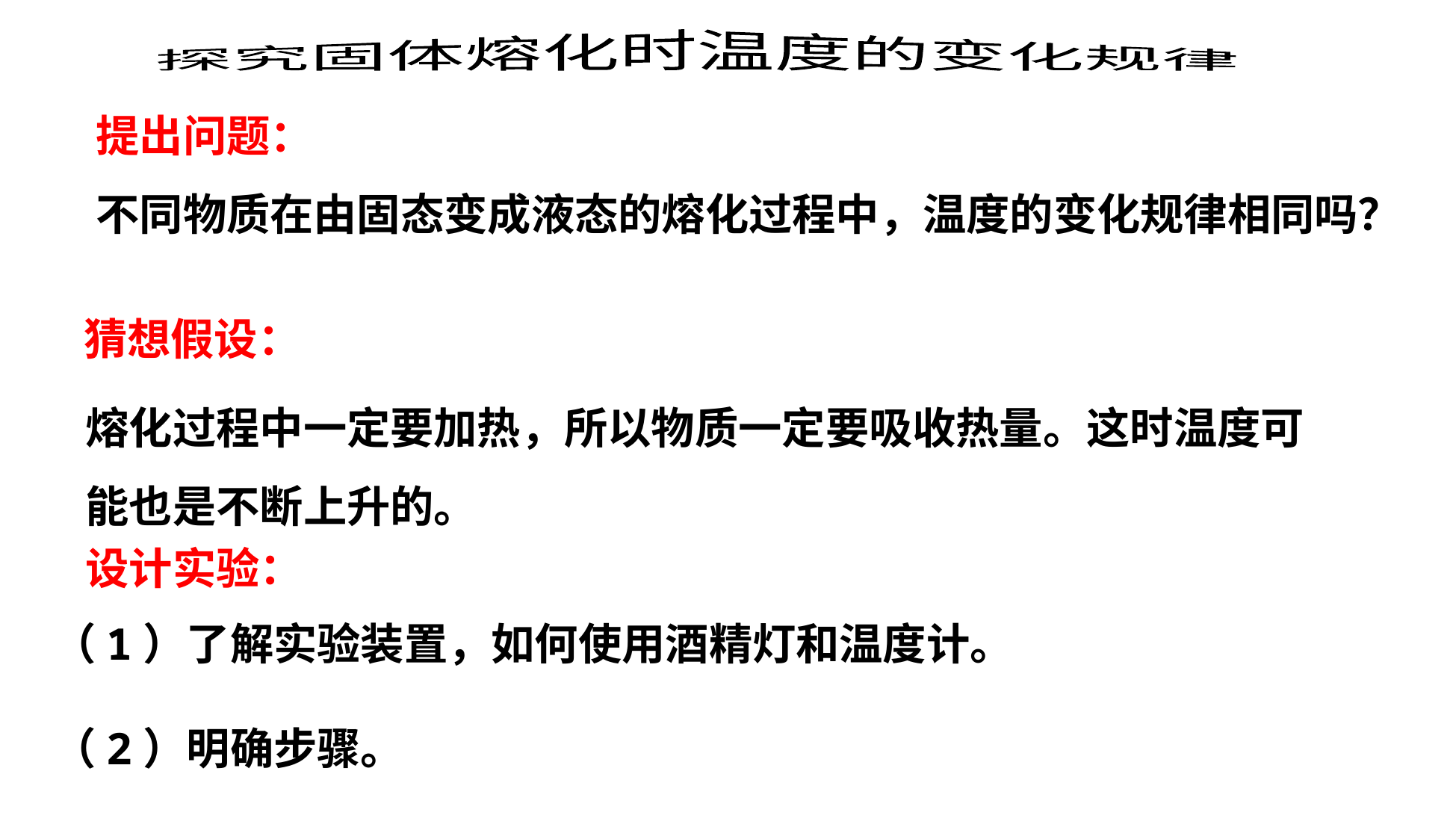

探究固体熔化时温度的变化规律
提出问题：
不同物质在由固态变成液态的熔化过程中，温度的变化规律相同吗？
猜想假设：
熔化过程中一定要加热，所以物质一定要吸收热量。这时温度可能也是不断上升的。
设计实验：

（1）了解实验装置，如何使用酒精灯和温度计。

（2）明确步骤。